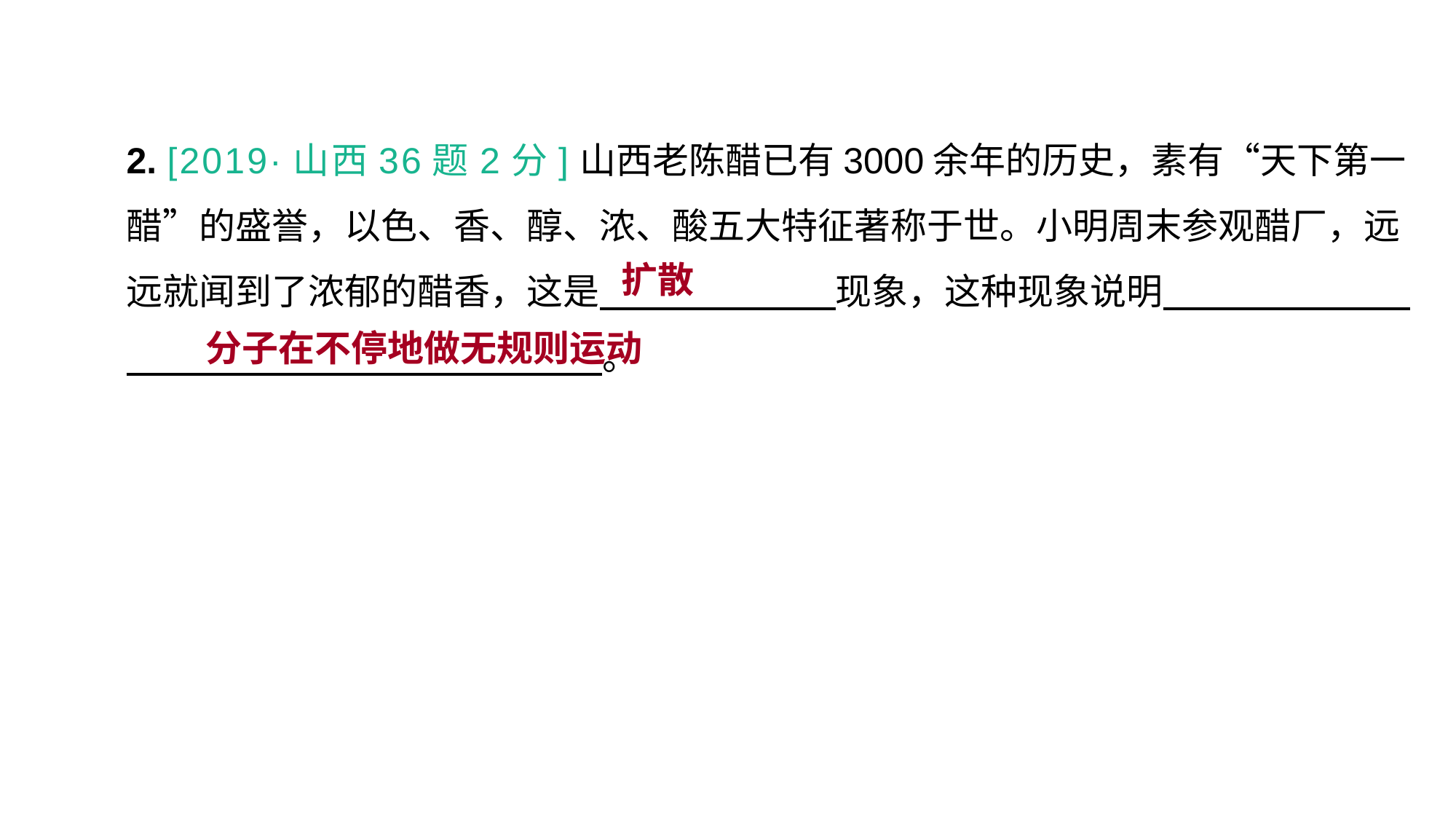

2. [2019·山西36题2分]山西老陈醋已有3000余年的历史，素有“天下第一醋”的盛誉，以色、香、醇、浓、酸五大特征著称于世。小明周末参观醋厂，远远就闻到了浓郁的醋香，这是　　           　　现象，这种现象说明　　　　　                     　               　　　　　　。
真题回顾 把握考向
扩散
分子在不停地做无规则运动